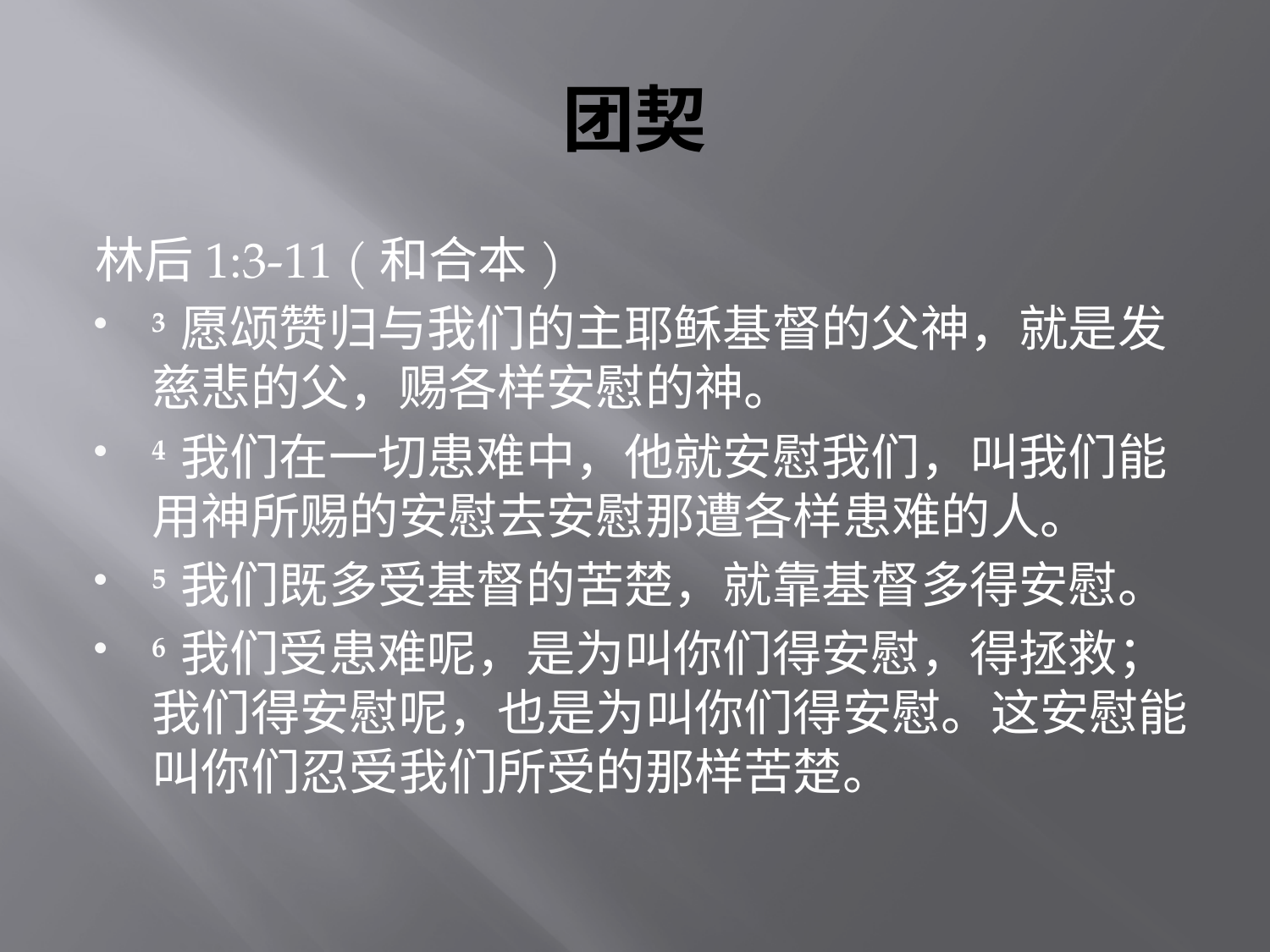

# 团契
林后1:3-11 (和合本)
3 愿颂赞归与我们的主耶稣基督的父神，就是发慈悲的父，赐各样安慰的神。
4 我们在一切患难中，他就安慰我们，叫我们能用神所赐的安慰去安慰那遭各样患难的人。
5 我们既多受基督的苦楚，就靠基督多得安慰。
6 我们受患难呢，是为叫你们得安慰，得拯救；我们得安慰呢，也是为叫你们得安慰。这安慰能叫你们忍受我们所受的那样苦楚。